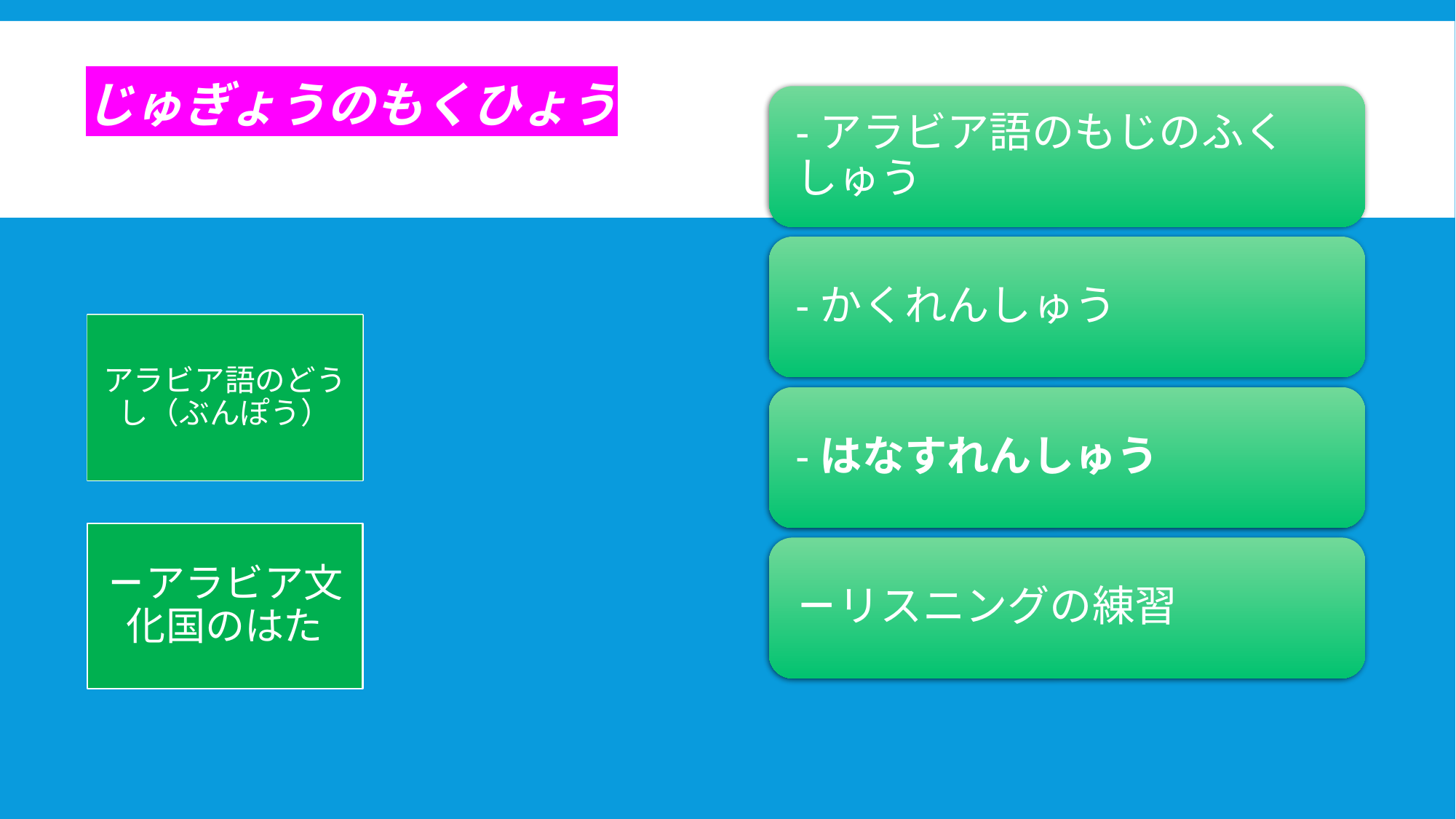

# じゅぎょうのもくひょう
-アラビア語のもじのふくしゅう
-かくれんしゅう
-はなすれんしゅう
－リスニングの練習

アラビア語のどうし（ぶんぽう）

－アラビア文化国のはた